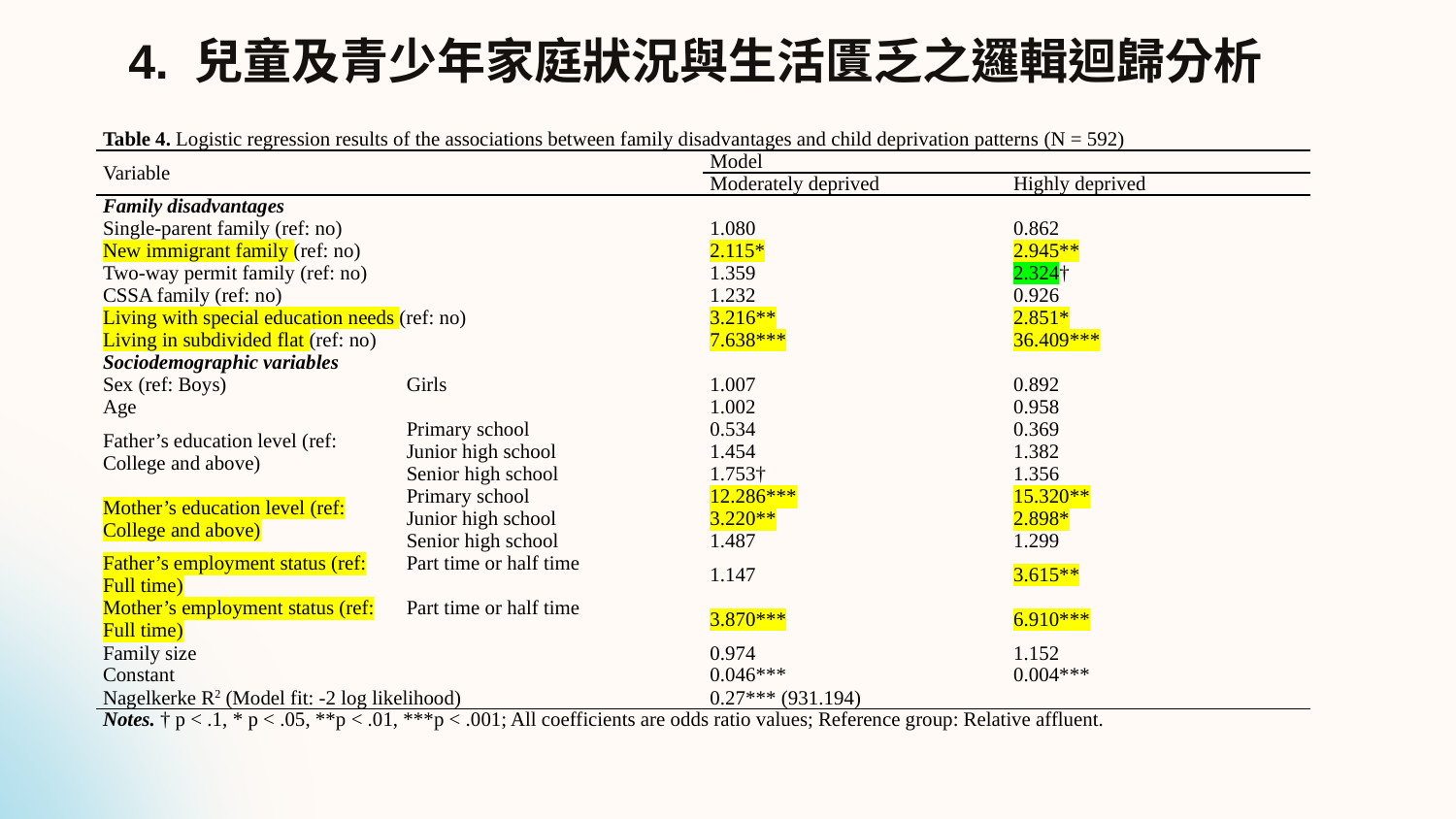

# 4. 兒童及青少年家庭狀況與生活匱乏之邏輯迴歸分析
| Table 4. Logistic regression results of the associations between family disadvantages and child deprivation patterns (N = 592) |  |  |  |
| --- | --- | --- | --- |
| Variable |  | Model |  |
|  |  | Moderately deprived | Highly deprived |
| Family disadvantages |  |  |  |
| Single-parent family (ref: no) |  | 1.080 | 0.862 |
| New immigrant family (ref: no) |  | 2.115\* | 2.945\*\* |
| Two-way permit family (ref: no) |  | 1.359 | 2.324† |
| CSSA family (ref: no) |  | 1.232 | 0.926 |
| Living with special education needs (ref: no) |  | 3.216\*\* | 2.851\* |
| Living in subdivided flat (ref: no) |  | 7.638\*\*\* | 36.409\*\*\* |
| Sociodemographic variables |  |  |  |
| Sex (ref: Boys) | Girls | 1.007 | 0.892 |
| Age |  | 1.002 | 0.958 |
| Father’s education level (ref: College and above) | Primary school | 0.534 | 0.369 |
|  | Junior high school | 1.454 | 1.382 |
|  | Senior high school | 1.753† | 1.356 |
| Mother’s education level (ref: College and above) | Primary school | 12.286\*\*\* | 15.320\*\* |
|  | Junior high school | 3.220\*\* | 2.898\* |
|  | Senior high school | 1.487 | 1.299 |
| Father’s employment status (ref: Full time) | Part time or half time | 1.147 | 3.615\*\* |
| Mother’s employment status (ref: Full time) | Part time or half time | 3.870\*\*\* | 6.910\*\*\* |
| Family size |  | 0.974 | 1.152 |
| Constant |  | 0.046\*\*\* | 0.004\*\*\* |
| Nagelkerke R2 (Model fit: -2 log likelihood) |  | 0.27\*\*\* (931.194) |  |
| Notes. † p < .1, \* p < .05, \*\*p < .01, \*\*\*p < .001; All coefficients are odds ratio values; Reference group: Relative affluent. |  |  |  |